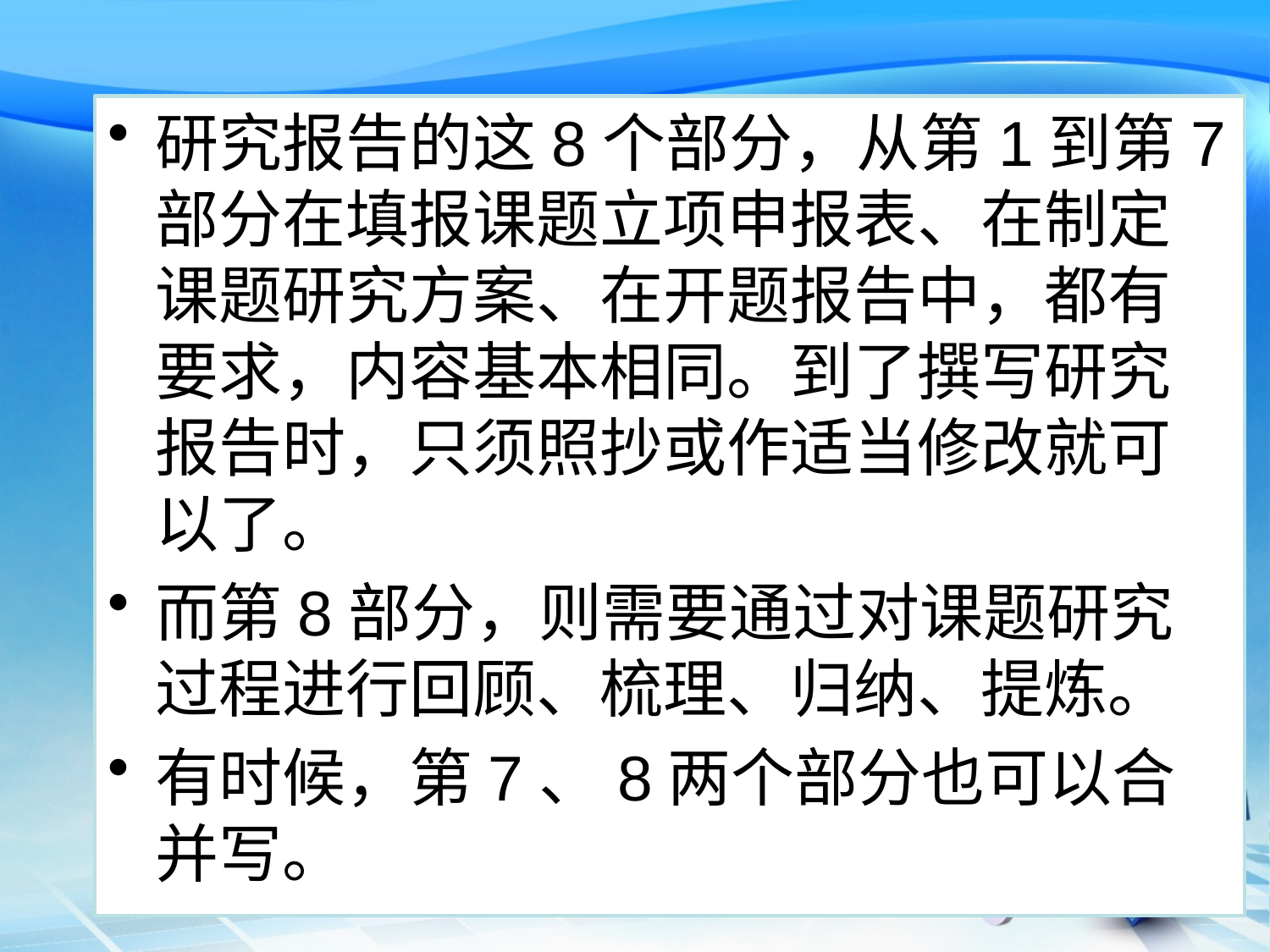

研究报告的这8个部分，从第1到第7部分在填报课题立项申报表、在制定课题研究方案、在开题报告中，都有要求，内容基本相同。到了撰写研究报告时，只须照抄或作适当修改就可以了。
而第8部分，则需要通过对课题研究过程进行回顾、梳理、归纳、提炼。
有时候，第7、8两个部分也可以合并写。
22